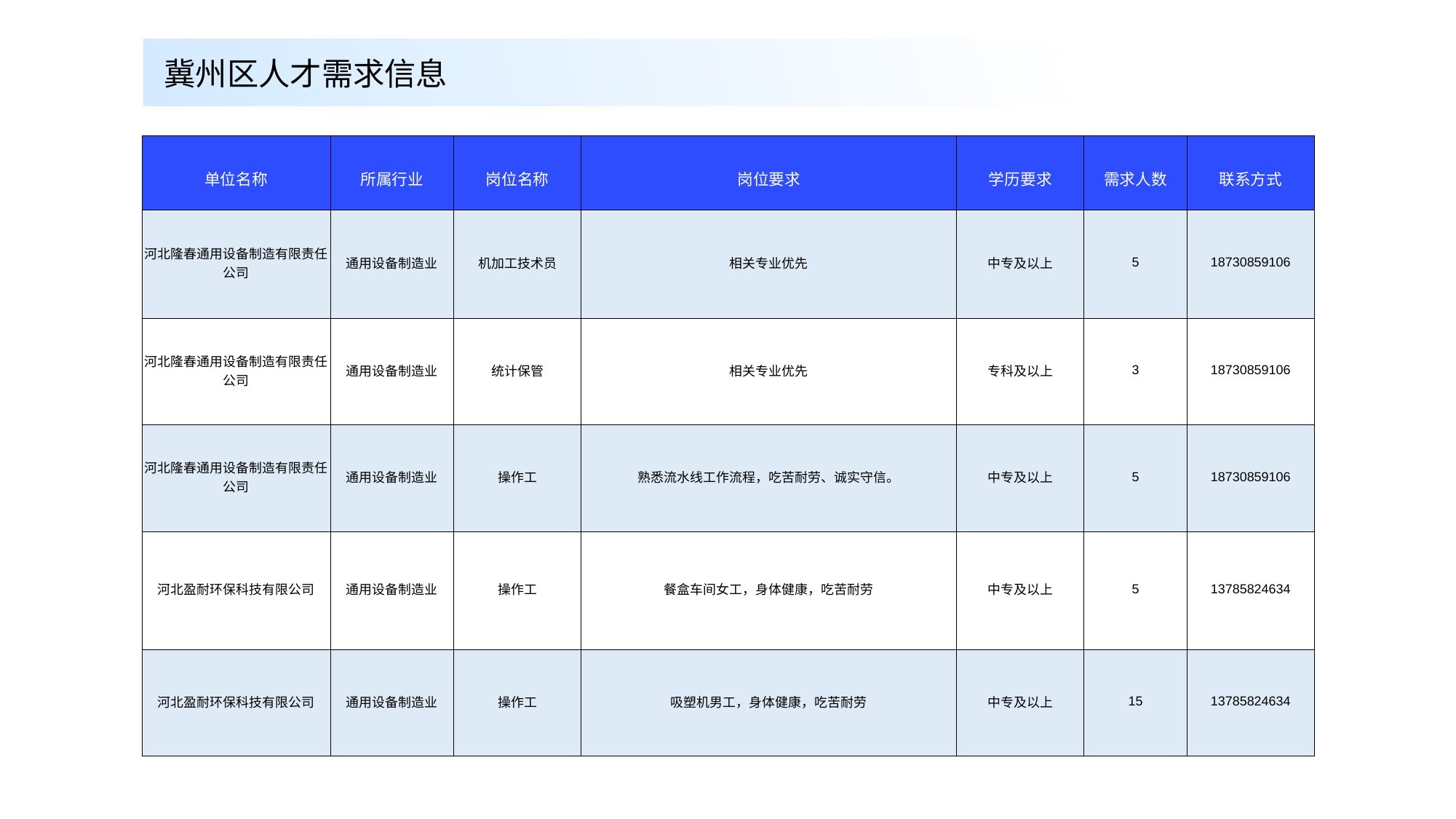

冀州区人才需求信息
| 单位名称 | 所属行业 | 岗位名称 | 岗位要求 | 学历要求 | 需求人数 | 联系方式 |
| --- | --- | --- | --- | --- | --- | --- |
| 河北隆春通用设备制造有限责任公司 | 通用设备制造业 | 机加工技术员 | 相关专业优先 | 中专及以上 | 5 | 18730859106 |
| 河北隆春通用设备制造有限责任公司 | 通用设备制造业 | 统计保管 | 相关专业优先 | 专科及以上 | 3 | 18730859106 |
| 河北隆春通用设备制造有限责任公司 | 通用设备制造业 | 操作工 | 熟悉流水线工作流程，吃苦耐劳、诚实守信。 | 中专及以上 | 5 | 18730859106 |
| 河北盈耐环保科技有限公司 | 通用设备制造业 | 操作工 | 餐盒车间女工，身体健康，吃苦耐劳 | 中专及以上 | 5 | 13785824634 |
| 河北盈耐环保科技有限公司 | 通用设备制造业 | 操作工 | 吸塑机男工，身体健康，吃苦耐劳 | 中专及以上 | 15 | 13785824634 |
10